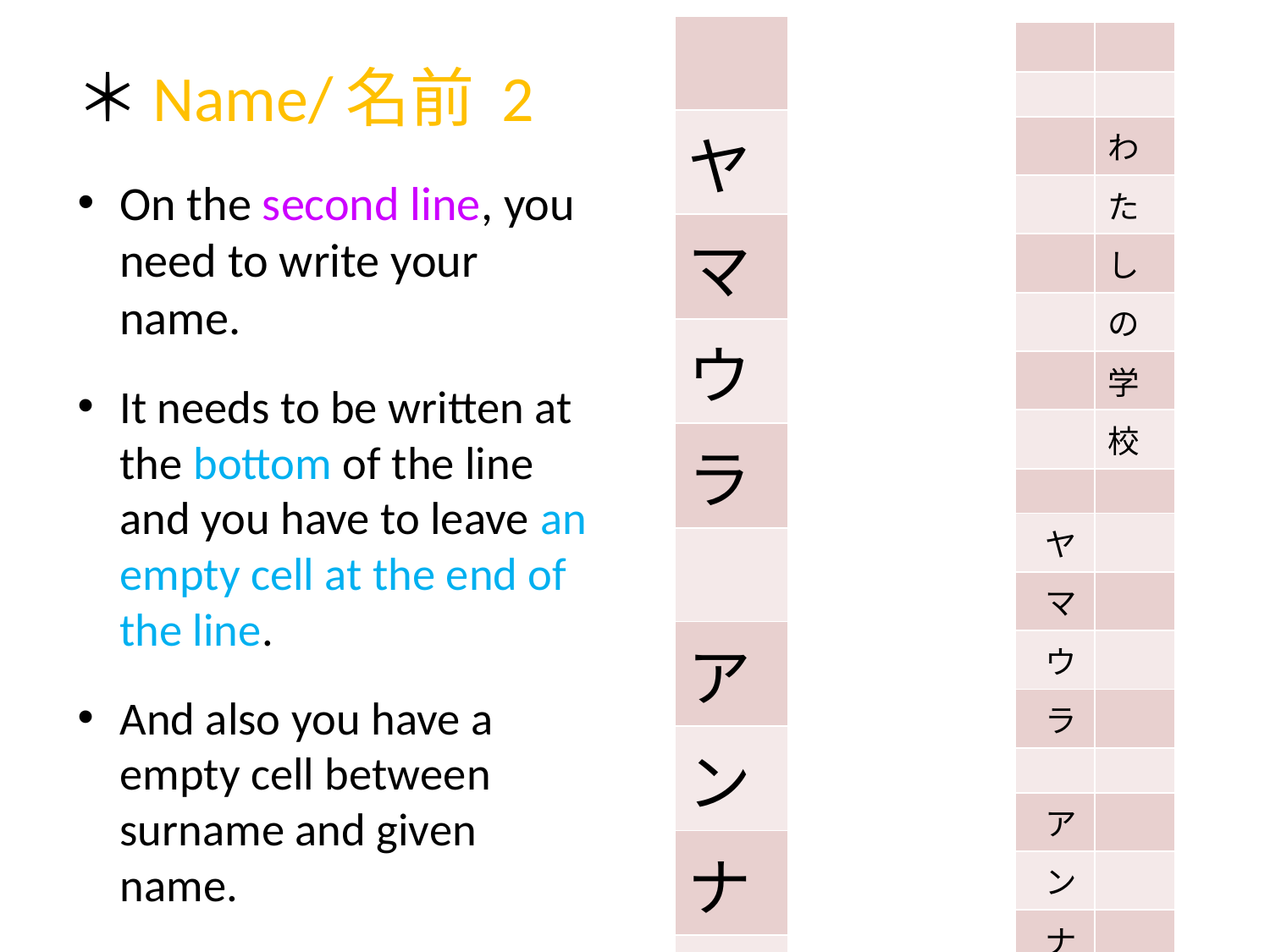

# ＊Name/名前 2
|  |
| --- |
| ヤ |
| マ |
| ウ |
| ラ |
|  |
| ア |
| ン |
| ナ |
|  |
|  |  |
| --- | --- |
|  |  |
|  | わ |
|  | た |
|  | し |
|  | の |
|  | 学 |
|  | 校 |
|  |  |
| ヤ |  |
| マ |  |
| ウ |  |
| ラ |  |
|  |  |
| ア |  |
| ン |  |
| ナ |  |
|  |  |
On the second line, you need to write your name.

It needs to be written at the bottom of the line and you have to leave an empty cell at the end of the line.

And also you have a empty cell between surname and given name.